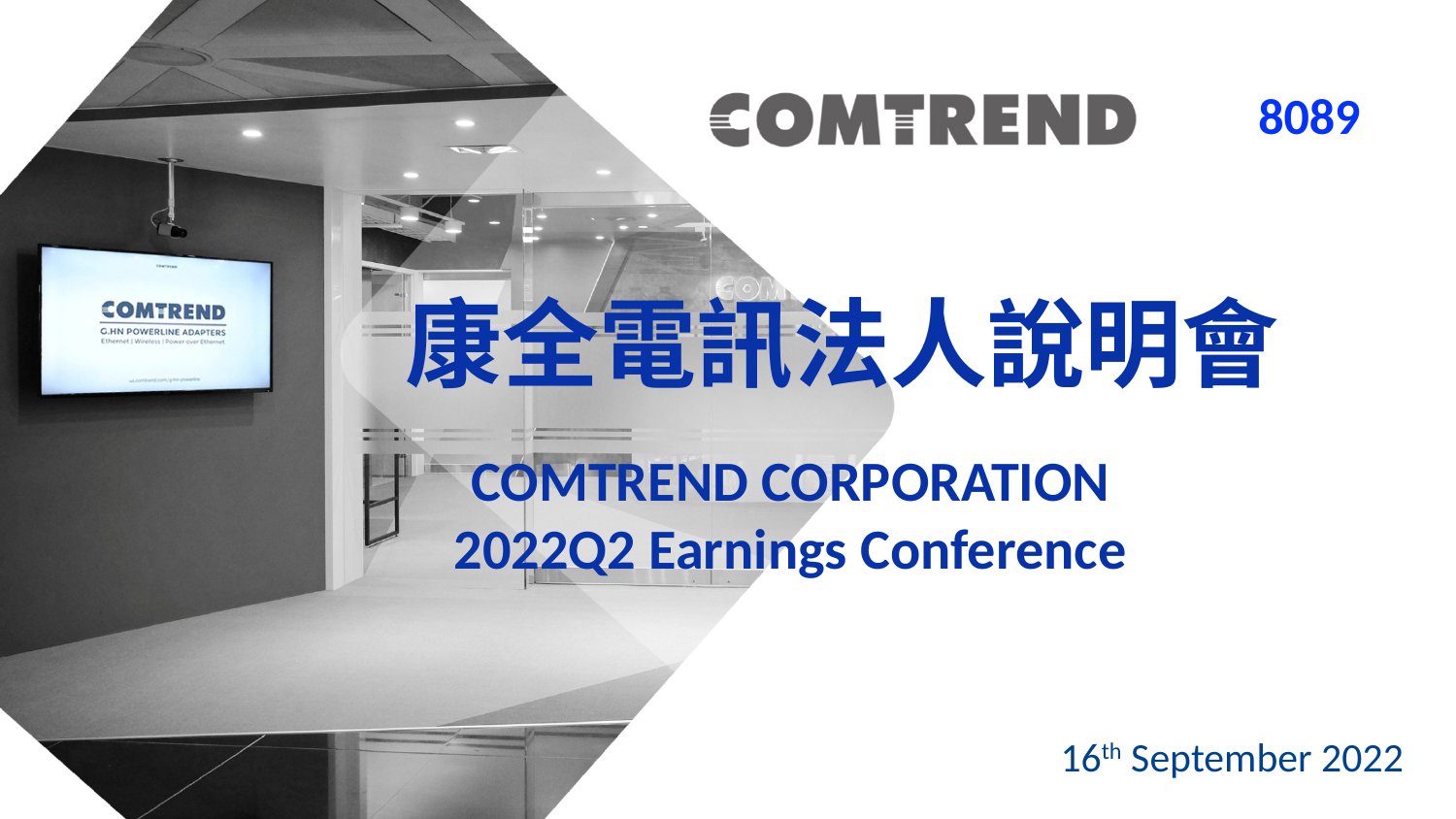

8089
康全電訊法人說明會
COMTREND CORPORATION
2022Q2 Earnings Conference
16th September 2022